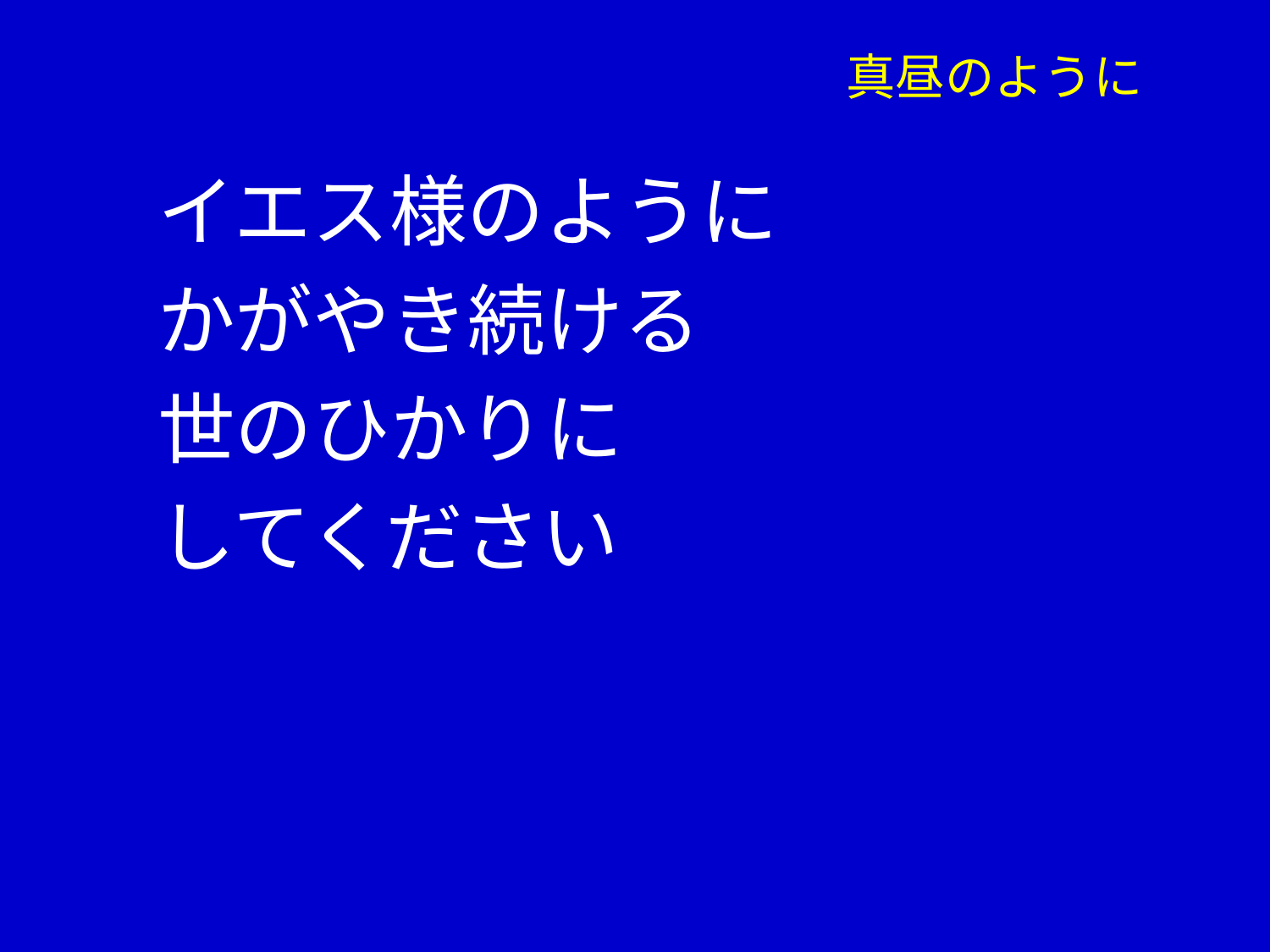

# 真昼のように
イエス様のように
かがやき続ける
世のひかりに
してください